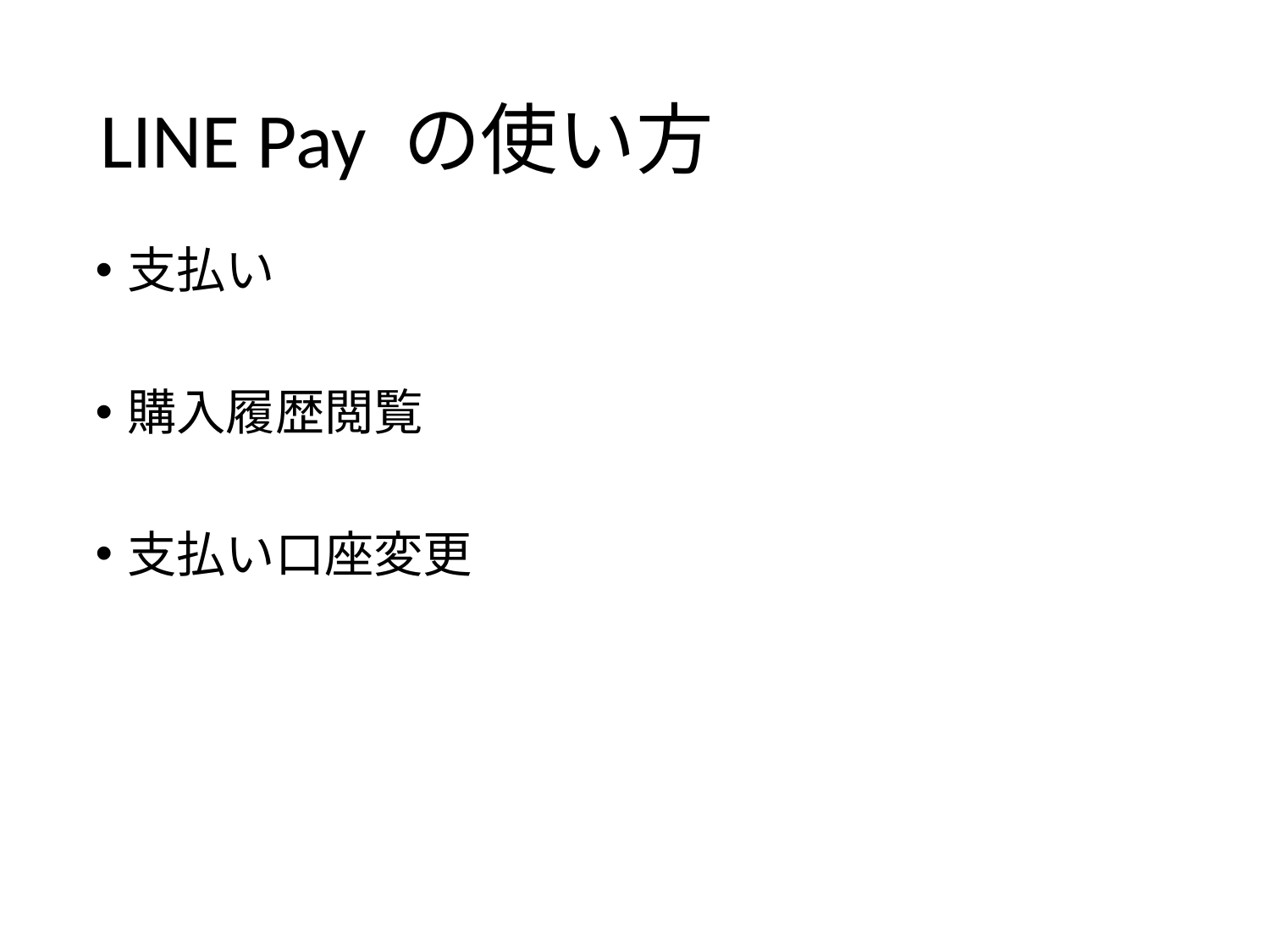

# LINE Pay の使い方
支払い

購入履歴閲覧

支払い口座変更